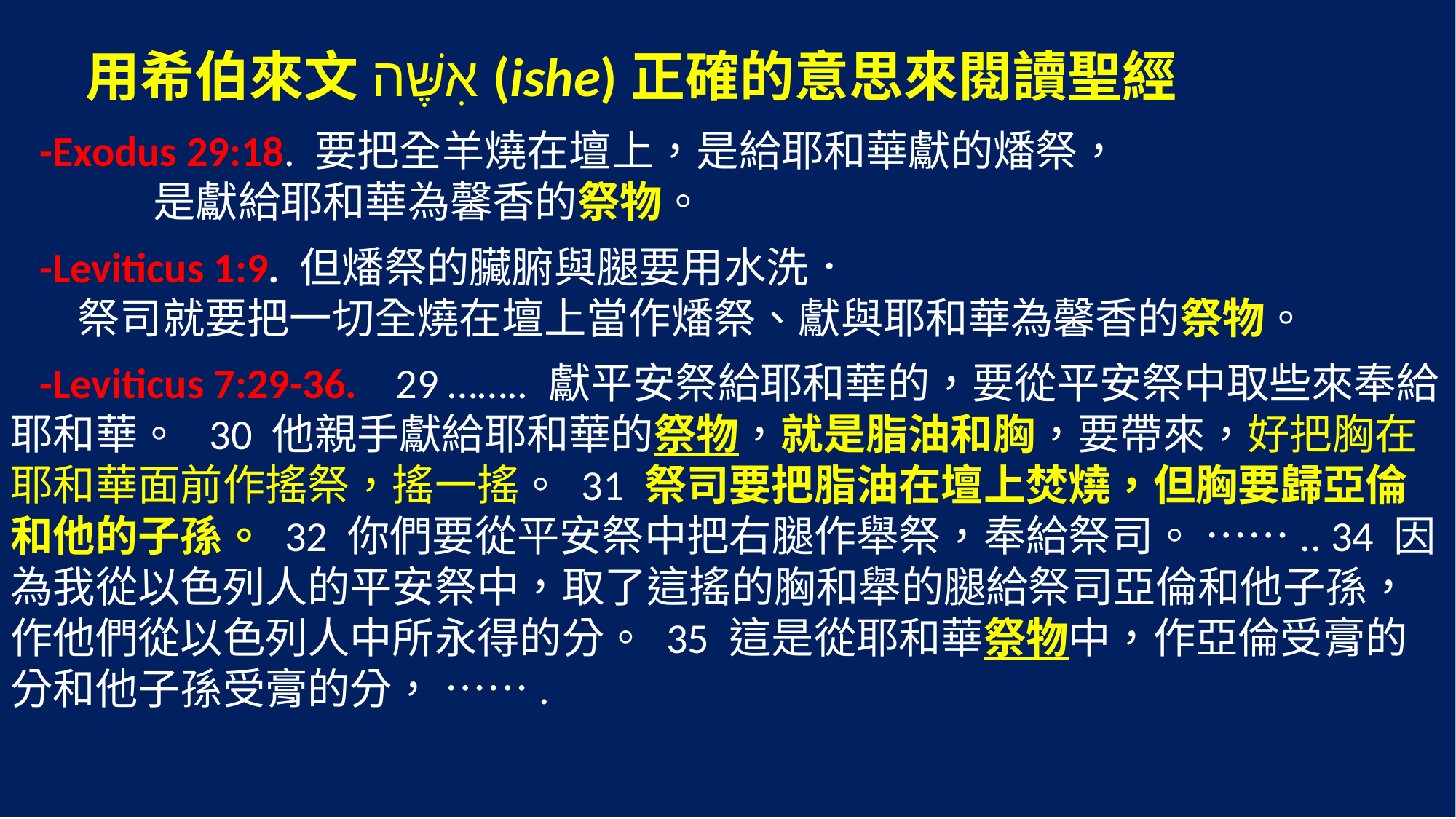

用希伯來文אִשֶּׁה (ishe)正確的意思來閱讀聖經

   -Exodus 29:18. 要把全羊燒在壇上，是給耶和華獻的燔祭，
              是獻給耶和華為馨香的祭物。

   -Leviticus 1:9. 但燔祭的臟腑與腿要用水洗．
      祭司就要把一切全燒在壇上當作燔祭、獻與耶和華為馨香的祭物。

   -Leviticus 7:29-36.    29 …….. 獻平安祭給耶和華的，要從平安祭中取些來奉給耶和華。  30 他親手獻給耶和華的祭物，就是脂油和胸，要帶來，好把胸在耶和華面前作搖祭，搖一搖。 31 祭司要把脂油在壇上焚燒，但胸要歸亞倫和他的子孫。 32 你們要從平安祭中把右腿作舉祭，奉給祭司。 …….. 34 因為我從以色列人的平安祭中，取了這搖的胸和舉的腿給祭司亞倫和他子孫，作他們從以色列人中所永得的分。 35 這是從耶和華祭物中，作亞倫受膏的分和他子孫受膏的分， …….